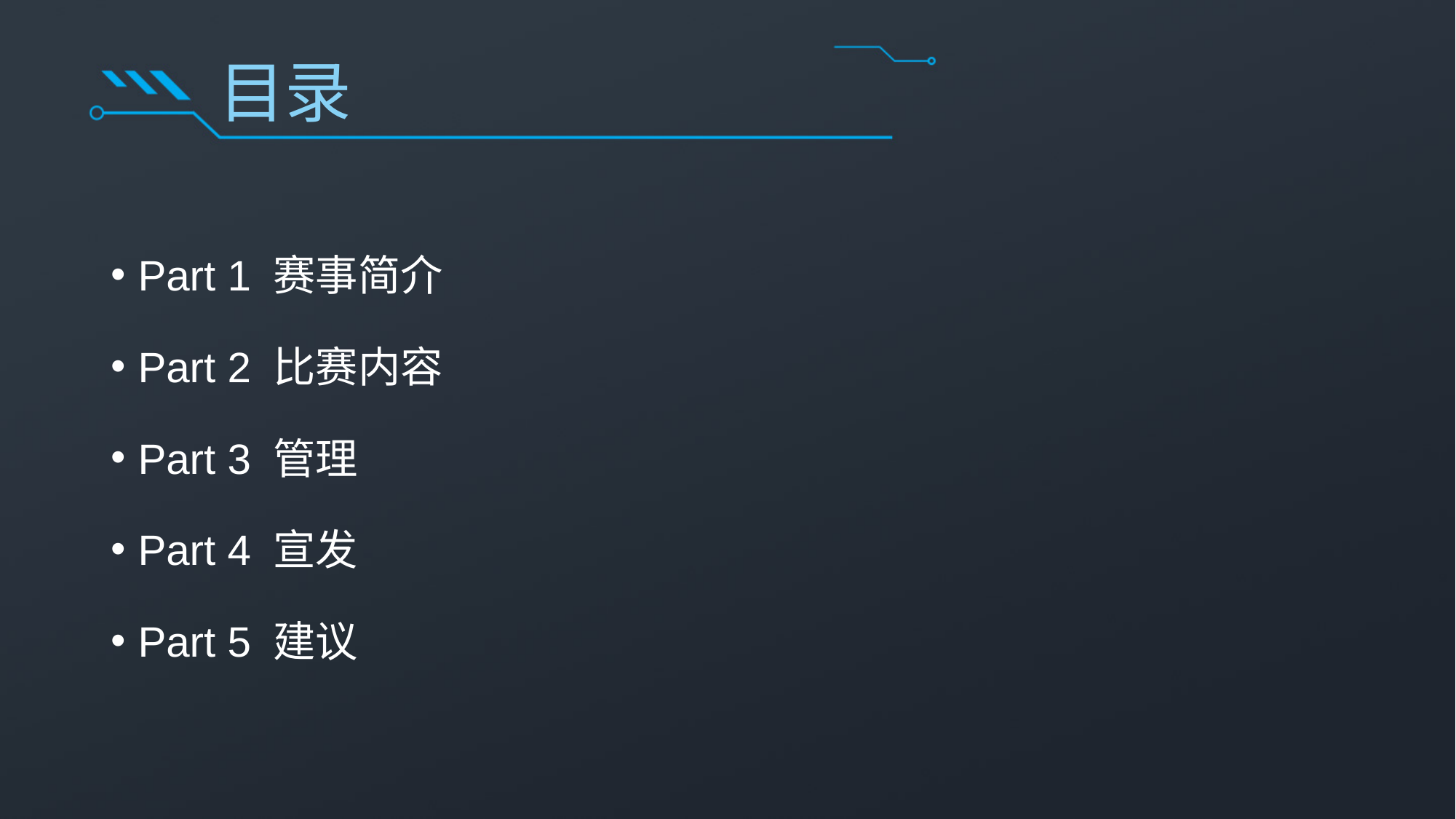

# 目录

Part 1 赛事简介
Part 2 比赛内容
Part 3 管理
Part 4 宣发
Part 5 建议